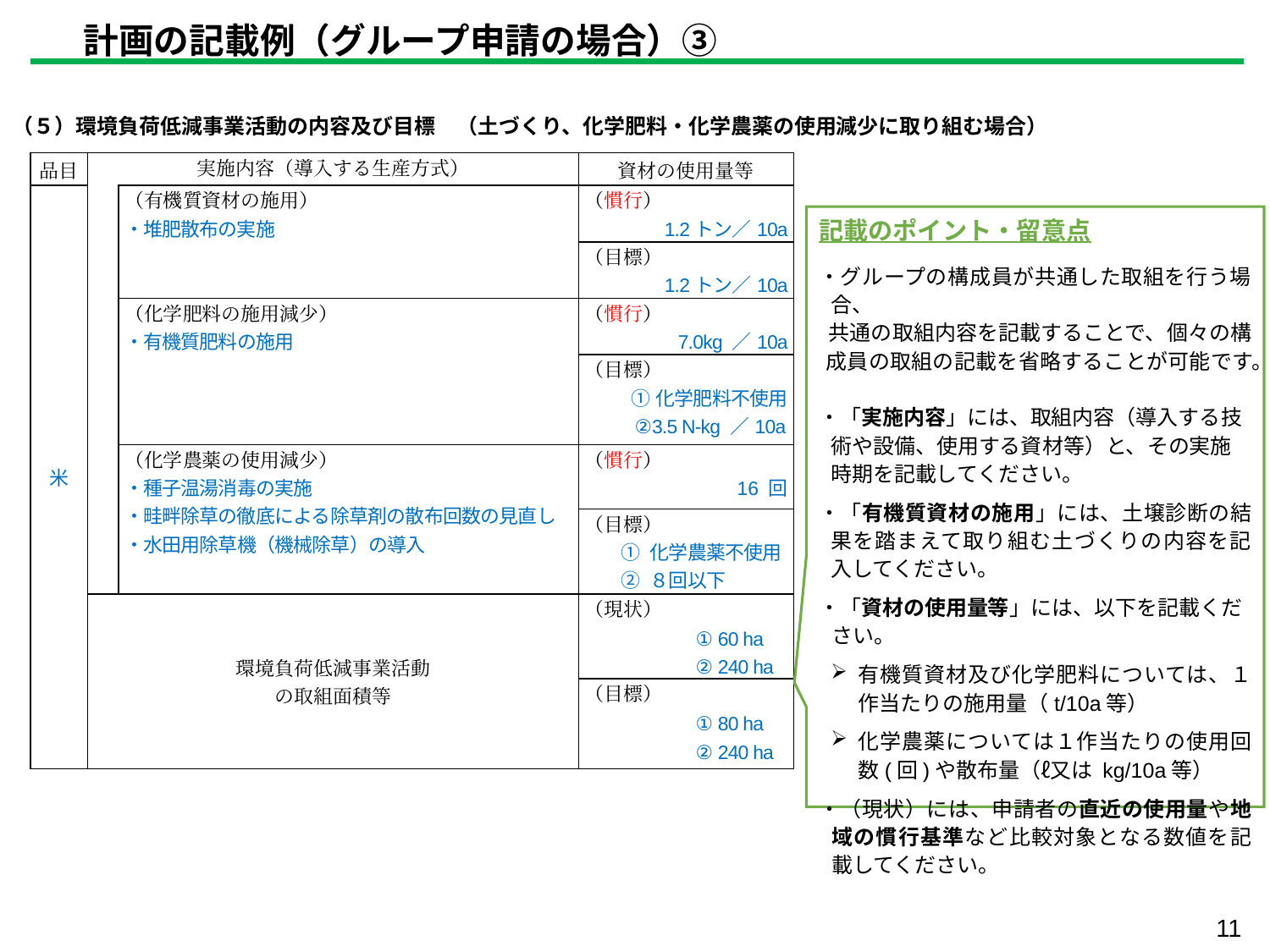

計画の記載例（グループ申請の場合）③
（５）環境負荷低減事業活動の内容及び目標　（土づくり、化学肥料・化学農薬の使用減少に取り組む場合）
| 品目 | 実施内容（導入する生産方式） |  | 資材の使用量等 |
| --- | --- | --- | --- |
| 米 |  | （有機質資材の施用） ・堆肥散布の実施 | （慣行） 1.2トン／10a |
|  |  |  | （目標） 1.2トン／10a |
|  |  | （化学肥料の施用減少） ・有機質肥料の施用 | （慣行） 7.0kg ／10a |
|  |  |  | （目標）　 ①化学肥料不使用 ②3.5 N-kg ／10a |
|  |  | （化学農薬の使用減少） ・種子温湯消毒の実施 ・畦畔除草の徹底による除草剤の散布回数の見直し ・水田用除草機（機械除草）の導入 | （慣行） 16 回 |
|  |  |  | （目標） ① 化学農薬不使用 ② ８回以下 |
|  | 環境負荷低減事業活動 の取組面積等 |  | （現状） ① 60 ha ② 240 ha |
|  |  |  | （目標） ① 80 ha ② 240 ha |
記載のポイント・留意点
・グループの構成員が共通した取組を行う場合、
 共通の取組内容を記載することで、個々の構成員の取組の記載を省略することが可能です。

・「実施内容」には、取組内容（導入する技術や設備、使用する資材等）と、その実施時期を記載してください。
・「有機質資材の施用」には、土壌診断の結果を踏まえて取り組む土づくりの内容を記入してください。
・「資材の使用量等」には、以下を記載ください。
有機質資材及び化学肥料については、１作当たりの施用量（t/10a等）
化学農薬については１作当たりの使用回数(回)や散布量（ℓ又は kg/10a等）
・（現状）には、申請者の直近の使用量や地域の慣行基準など比較対象となる数値を記載してください。

11